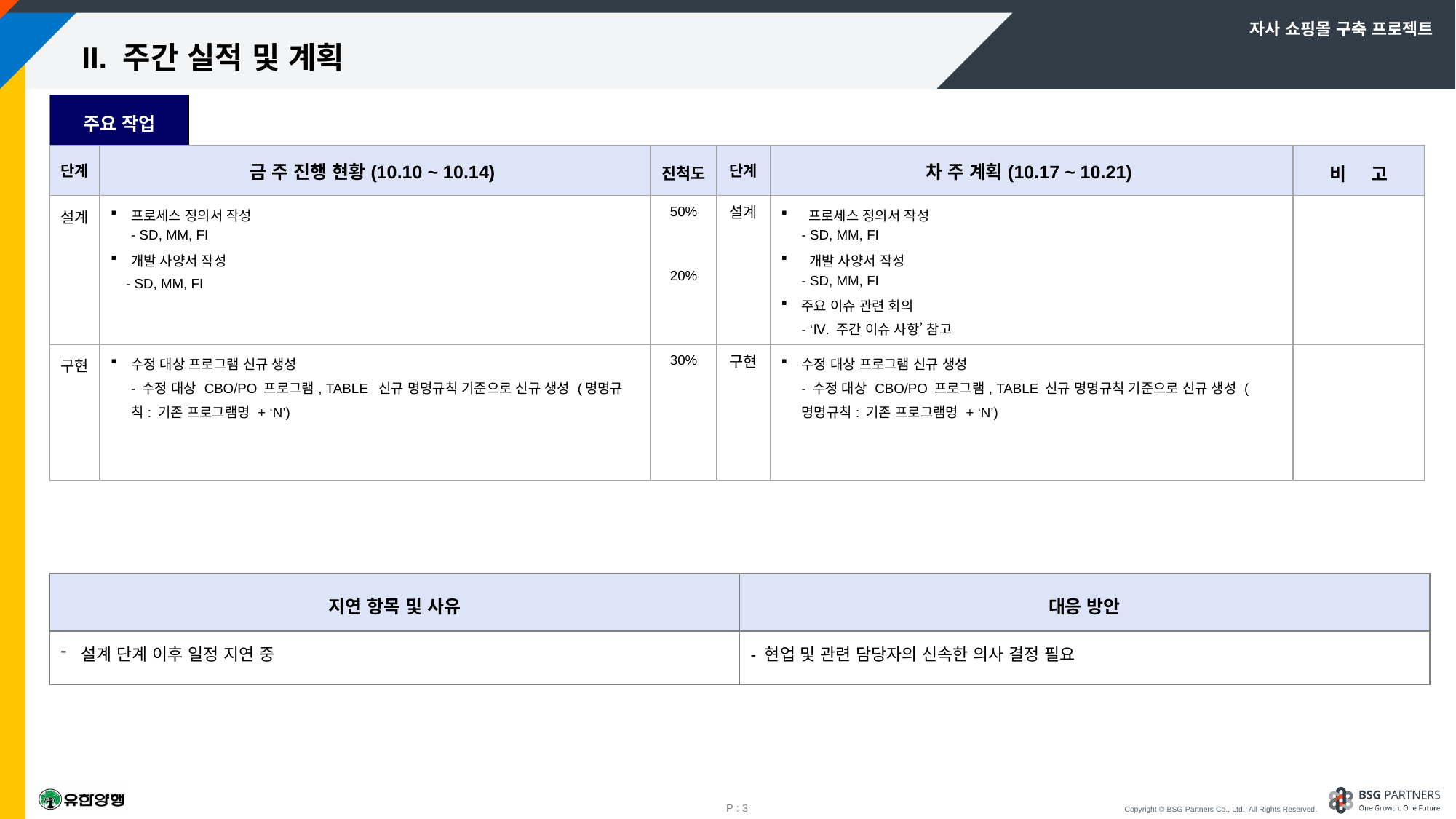

# II. 주간 실적 및 계획
| 주요 작업 |  |  |  |  |  |  |
| --- | --- | --- | --- | --- | --- | --- |
| 단계 | 금 주 진행 현황(10.10 ~ 10.14) |  | 진척도 | 단계 | 차 주 계획(10.17 ~ 10.21) | 비 고 |
| 설계 | 프로세스 정의서 작성 - SD, MM, FI 개발 사양서 작성 - SD, MM, FI |  | 50% 20% | 설계 | 프로세스 정의서 작성 - SD, MM, FI 개발 사양서 작성 - SD, MM, FI 주요 이슈 관련 회의 - ‘Ⅳ. 주간 이슈 사항’ 참고 |  |
| 구현 | 수정 대상 프로그램 신규 생성 - 수정 대상 CBO/PO 프로그램, TABLE 신규 명명규칙 기준으로 신규 생성 (명명규칙: 기존 프로그램명 + ‘N’) |  | 30% | 구현 | 수정 대상 프로그램 신규 생성 - 수정 대상 CBO/PO 프로그램, TABLE 신규 명명규칙 기준으로 신규 생성 (명명규칙: 기존 프로그램명 + ‘N’) |  |
| 지연 항목 및 사유 | 대응 방안 |
| --- | --- |
| 설계 단계 이후 일정 지연 중 | - 현업 및 관련 담당자의 신속한 의사 결정 필요 |